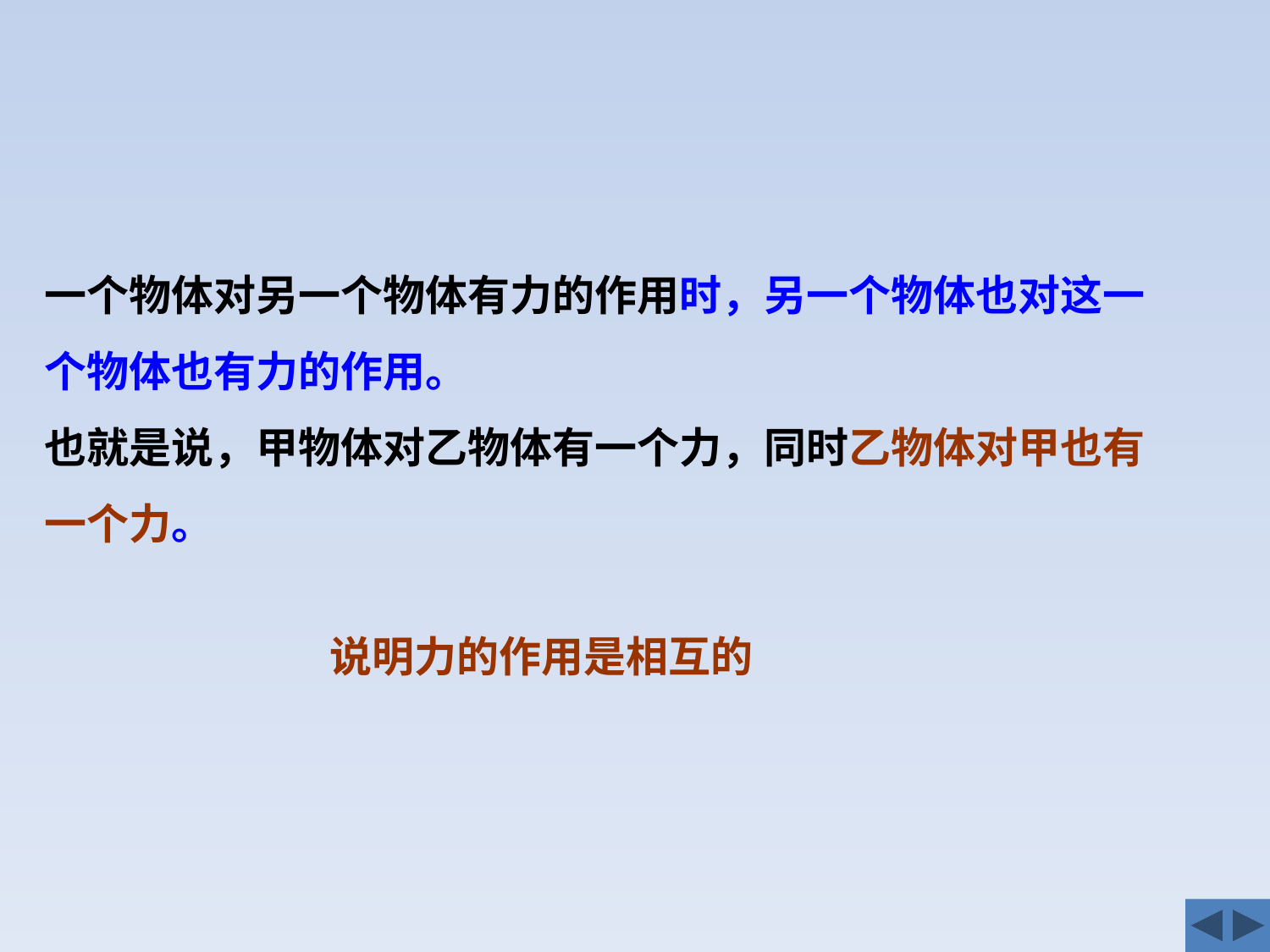

一个物体对另一个物体有力的作用时，另一个物体也对这一个物体也有力的作用。
也就是说，甲物体对乙物体有一个力，同时乙物体对甲也有一个力。

说明力的作用是相互的